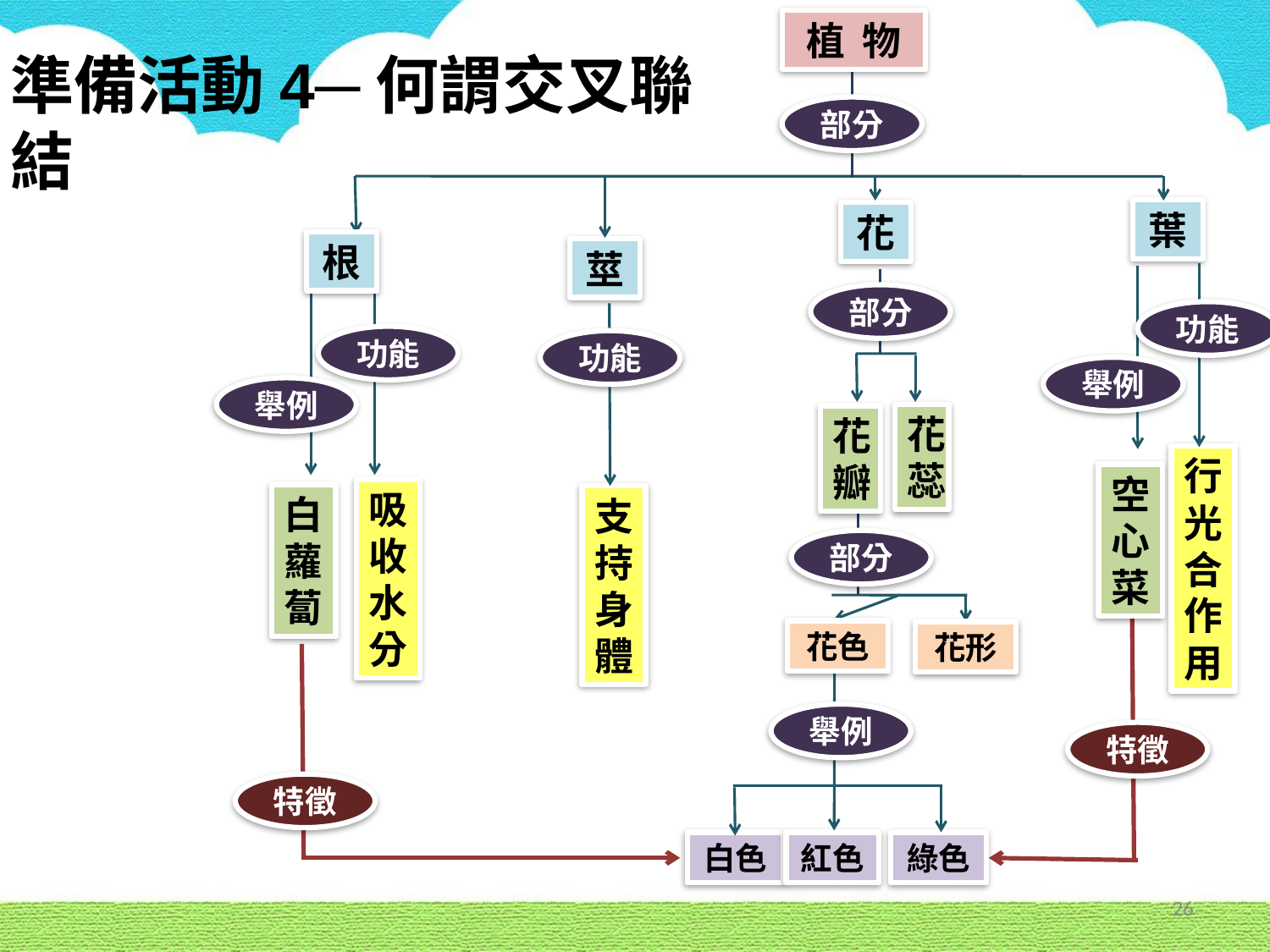

植  物
# 準備活動4─何謂交叉聯結
部分

葉
花
根
莖
部分
功能
功能
功能

舉例
舉例
花蕊
花瓣
行光合作用
空心菜
吸收水分
白蘿蔔
支持身體
部分

花色
花形
舉例
特徵
特徵

白色
紅色
綠色
26